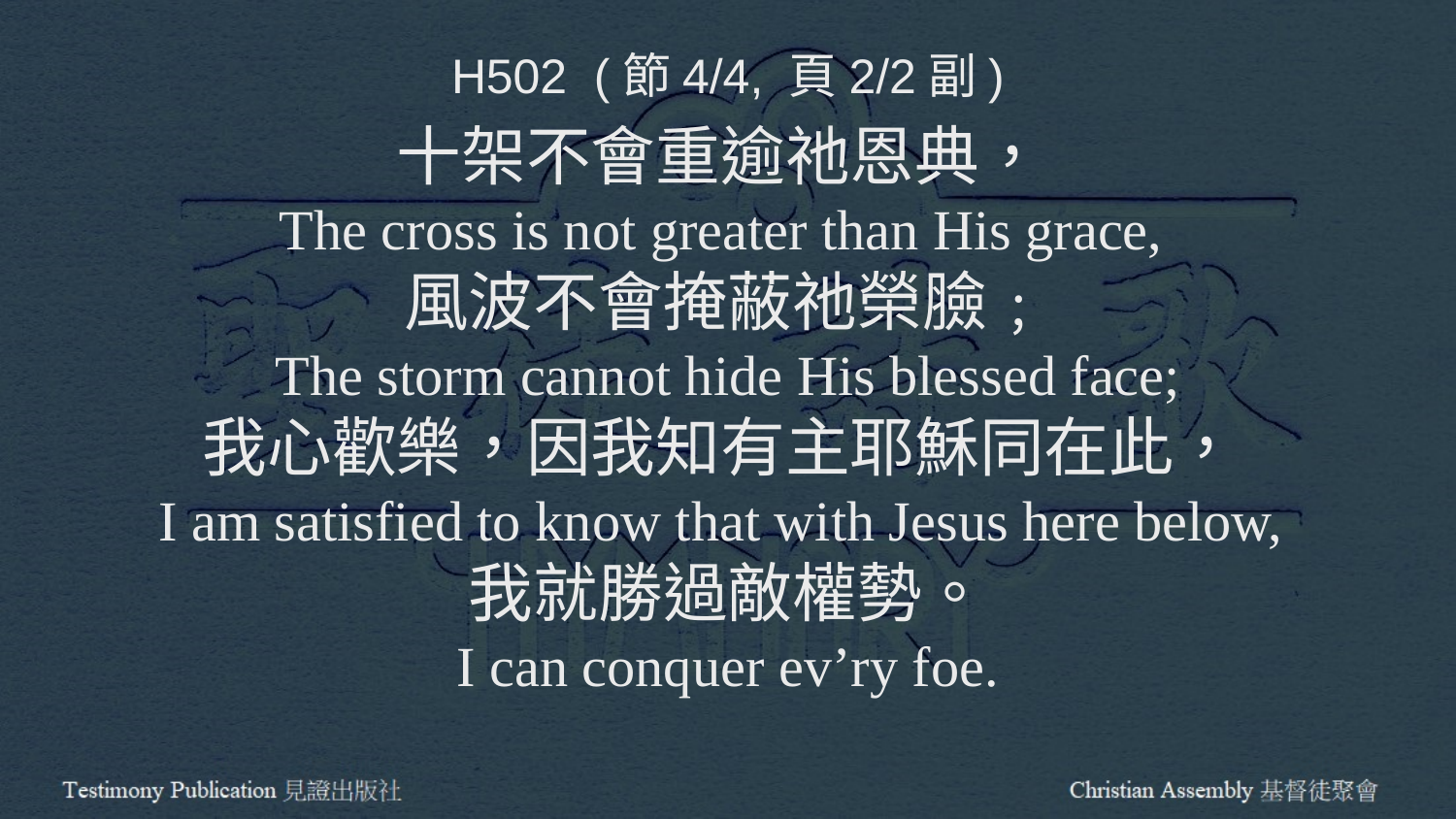

H502  (節4/4, 頁2/2副)
十架不會重逾祂恩典，
The cross is not greater than His grace,
風波不會掩蔽祂榮臉﹔
The storm cannot hide His blessed face;
我心歡樂，因我知有主耶穌同在此，
I am satisfied to know that with Jesus here below,
我就勝過敵權勢。
I can conquer ev’ry foe.